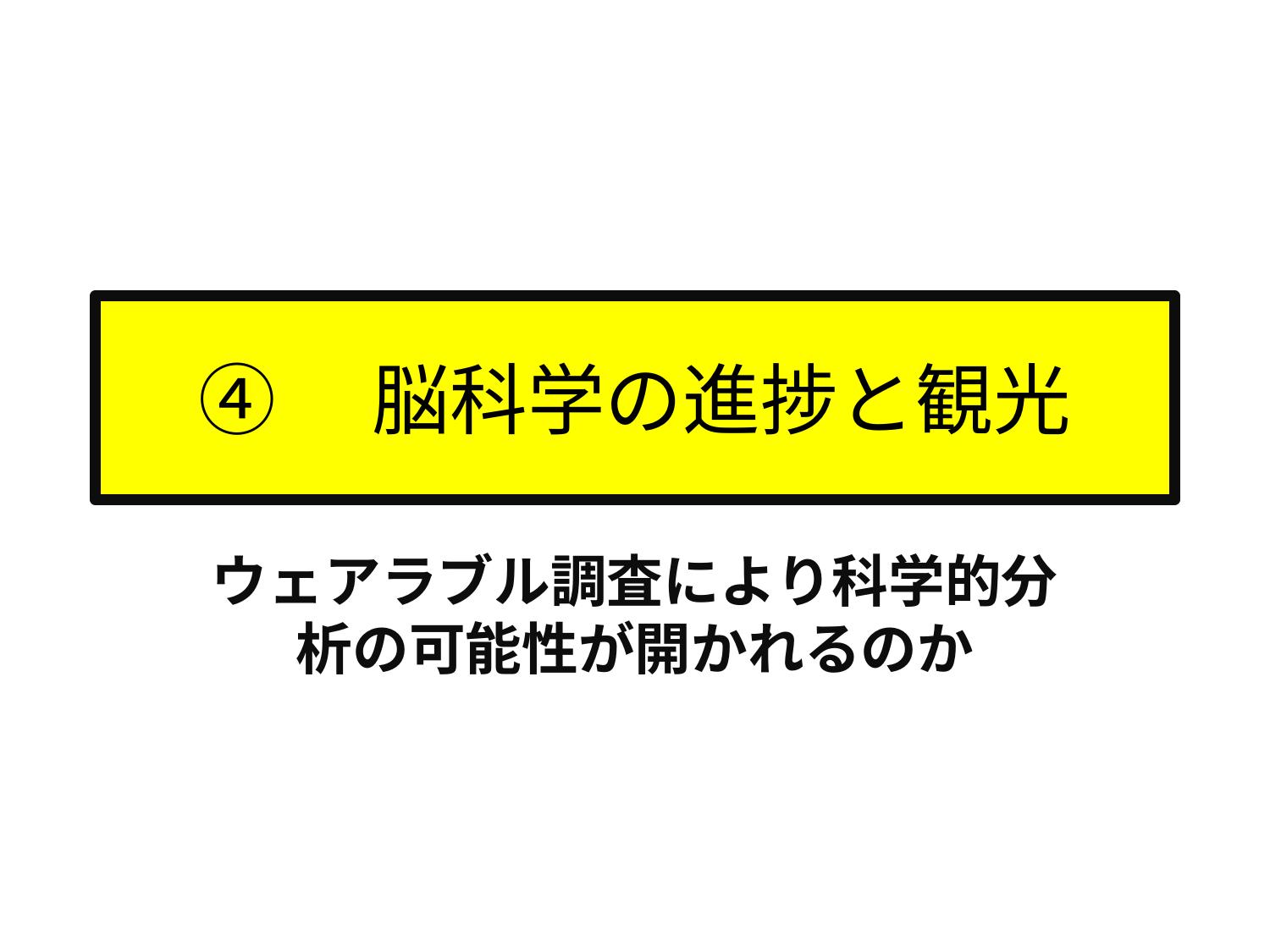

# ④　脳科学の進捗と観光
ウェアラブル調査により科学的分析の可能性が開かれるのか